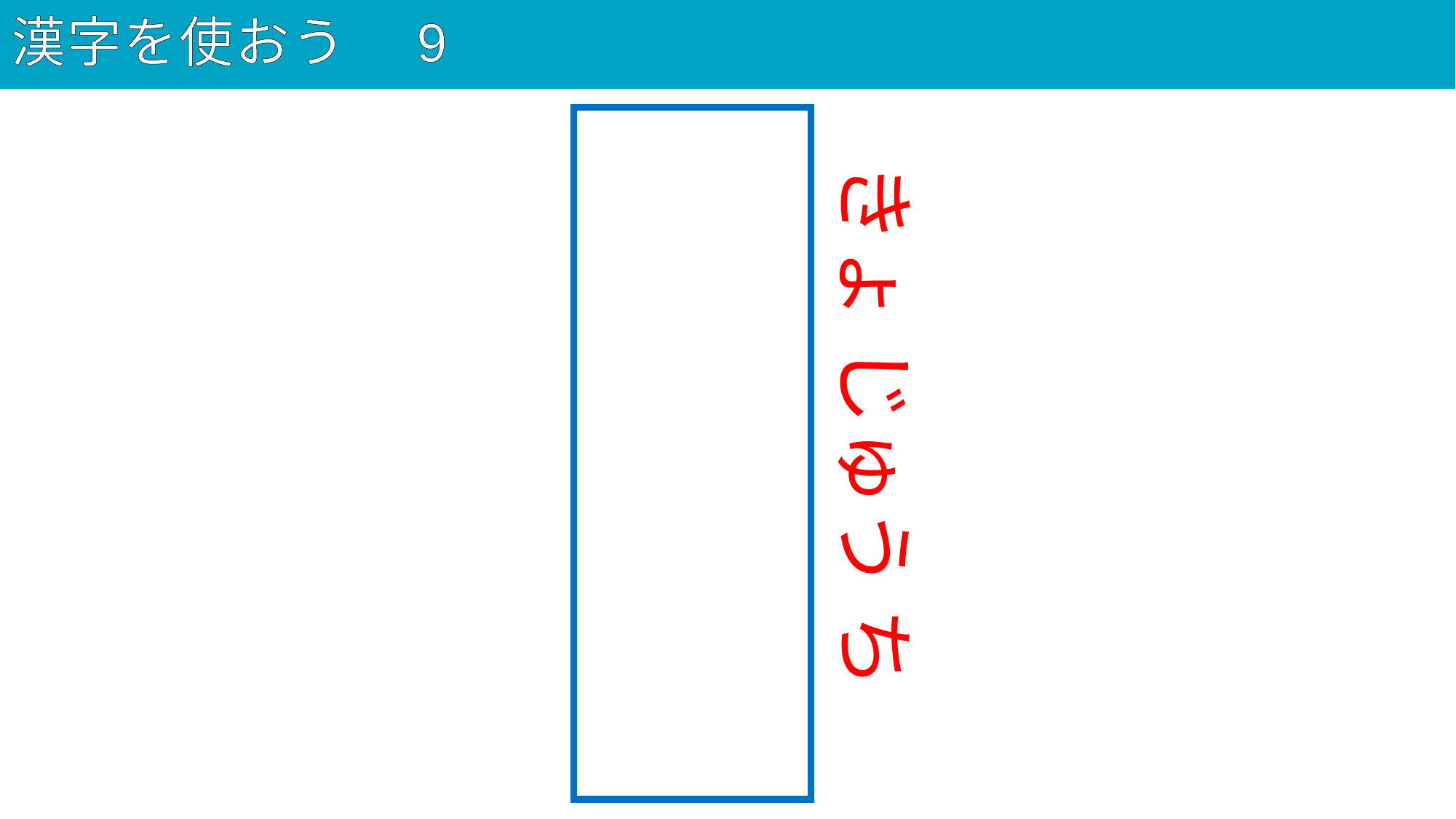

# 漢字を使おう　9
70

居住地
きょ じゅう ち